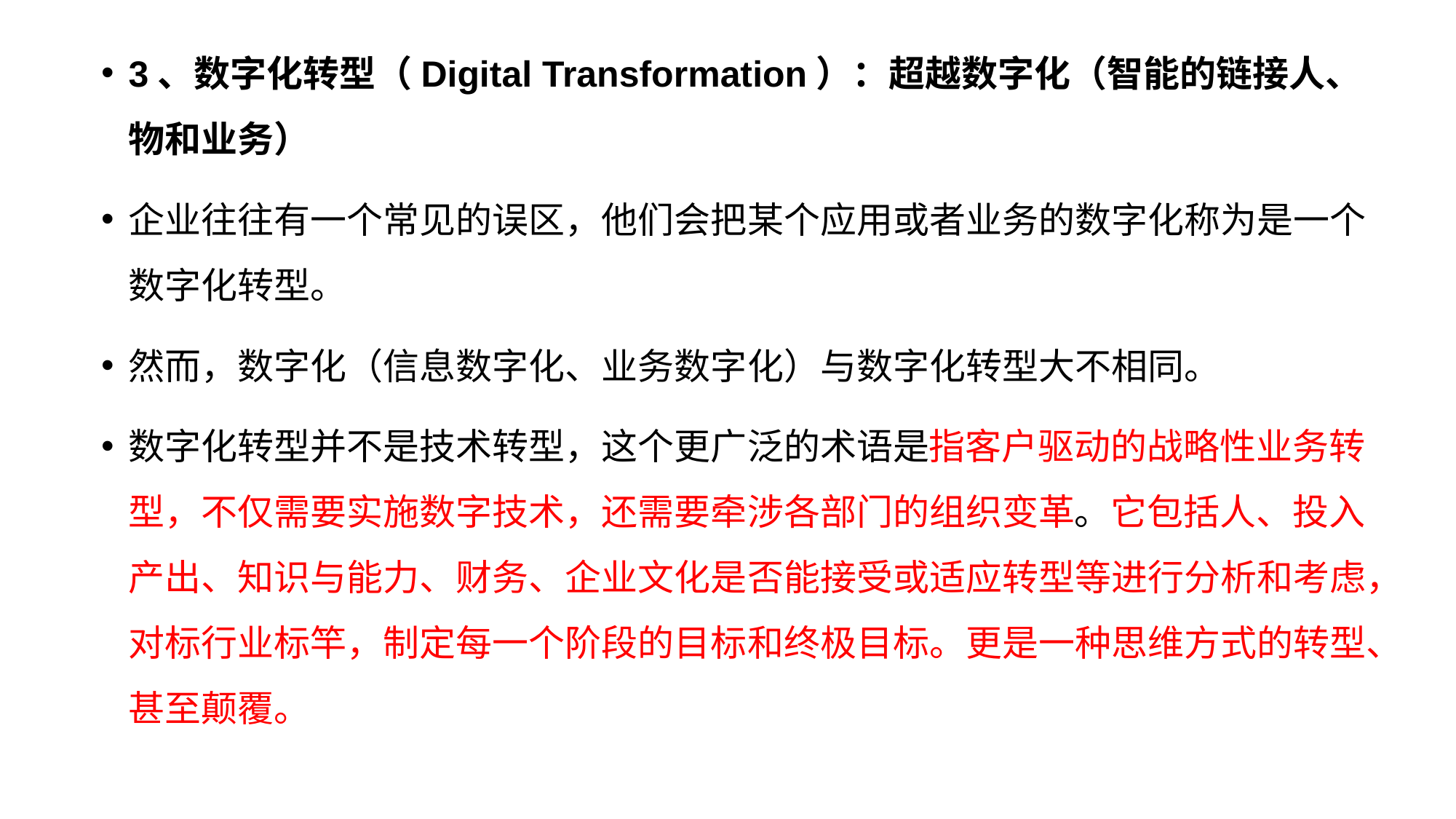

3、数字化转型（Digital Transformation）：超越数字化（智能的链接人、物和业务）
企业往往有一个常见的误区，他们会把某个应用或者业务的数字化称为是一个数字化转型。
然而，数字化（信息数字化、业务数字化）与数字化转型大不相同。
数字化转型并不是技术转型，这个更广泛的术语是指客户驱动的战略性业务转型，不仅需要实施数字技术，还需要牵涉各部门的组织变革。它包括人、投入产出、知识与能力、财务、企业文化是否能接受或适应转型等进行分析和考虑，对标行业标竿，制定每一个阶段的目标和终极目标。更是一种思维方式的转型、甚至颠覆。